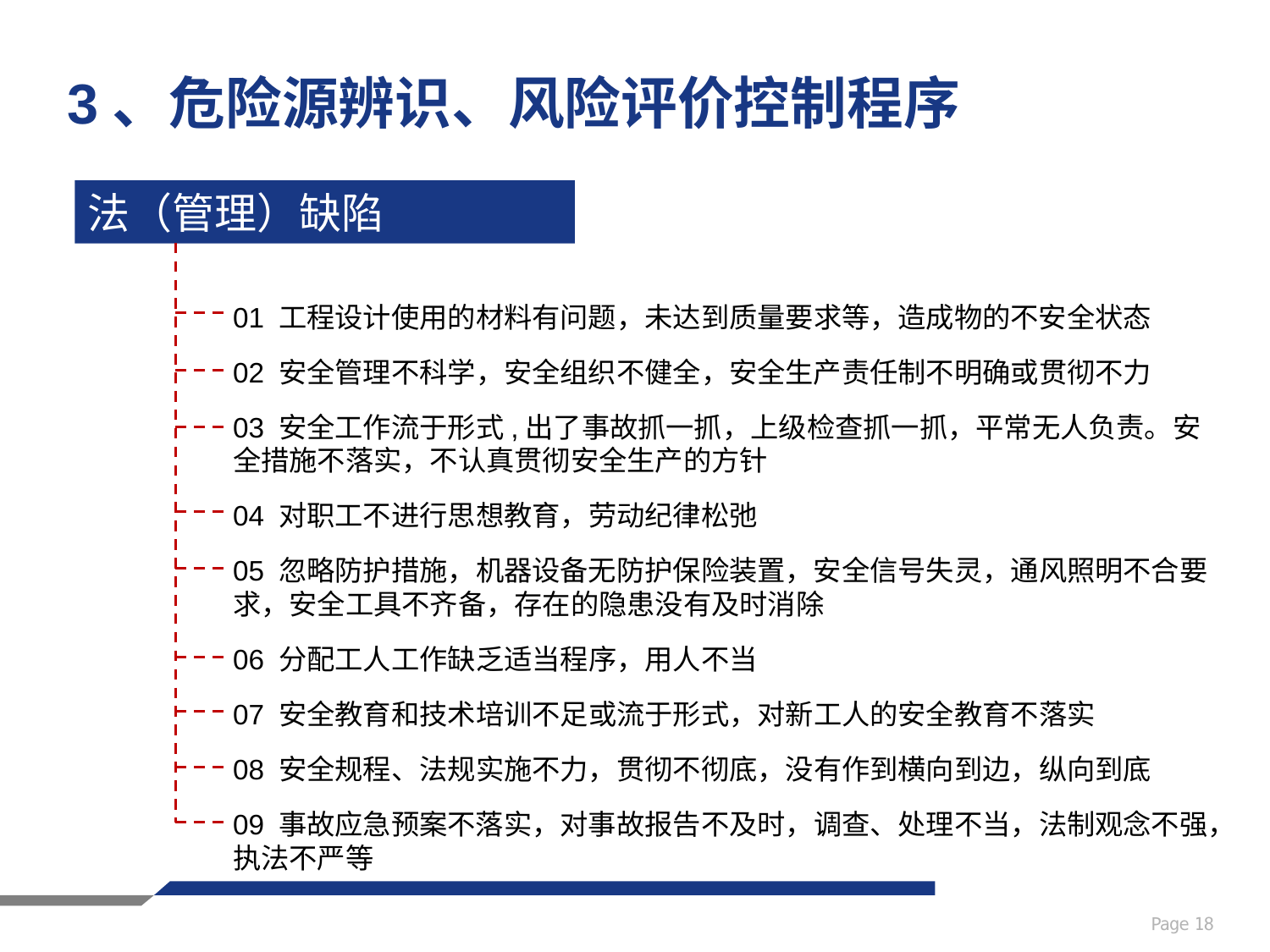

# 3、危险源辨识、风险评价控制程序
法（管理）缺陷
01 工程设计使用的材料有问题，未达到质量要求等，造成物的不安全状态
02 安全管理不科学，安全组织不健全，安全生产责任制不明确或贯彻不力
03 安全工作流于形式,出了事故抓一抓，上级检查抓一抓，平常无人负责。安全措施不落实，不认真贯彻安全生产的方针
04 对职工不进行思想教育，劳动纪律松弛
05 忽略防护措施，机器设备无防护保险装置，安全信号失灵，通风照明不合要求，安全工具不齐备，存在的隐患没有及时消除
06 分配工人工作缺乏适当程序，用人不当
07 安全教育和技术培训不足或流于形式，对新工人的安全教育不落实
08 安全规程、法规实施不力，贯彻不彻底，没有作到横向到边，纵向到底
09 事故应急预案不落实，对事故报告不及时，调查、处理不当，法制观念不强，执法不严等
Page 18